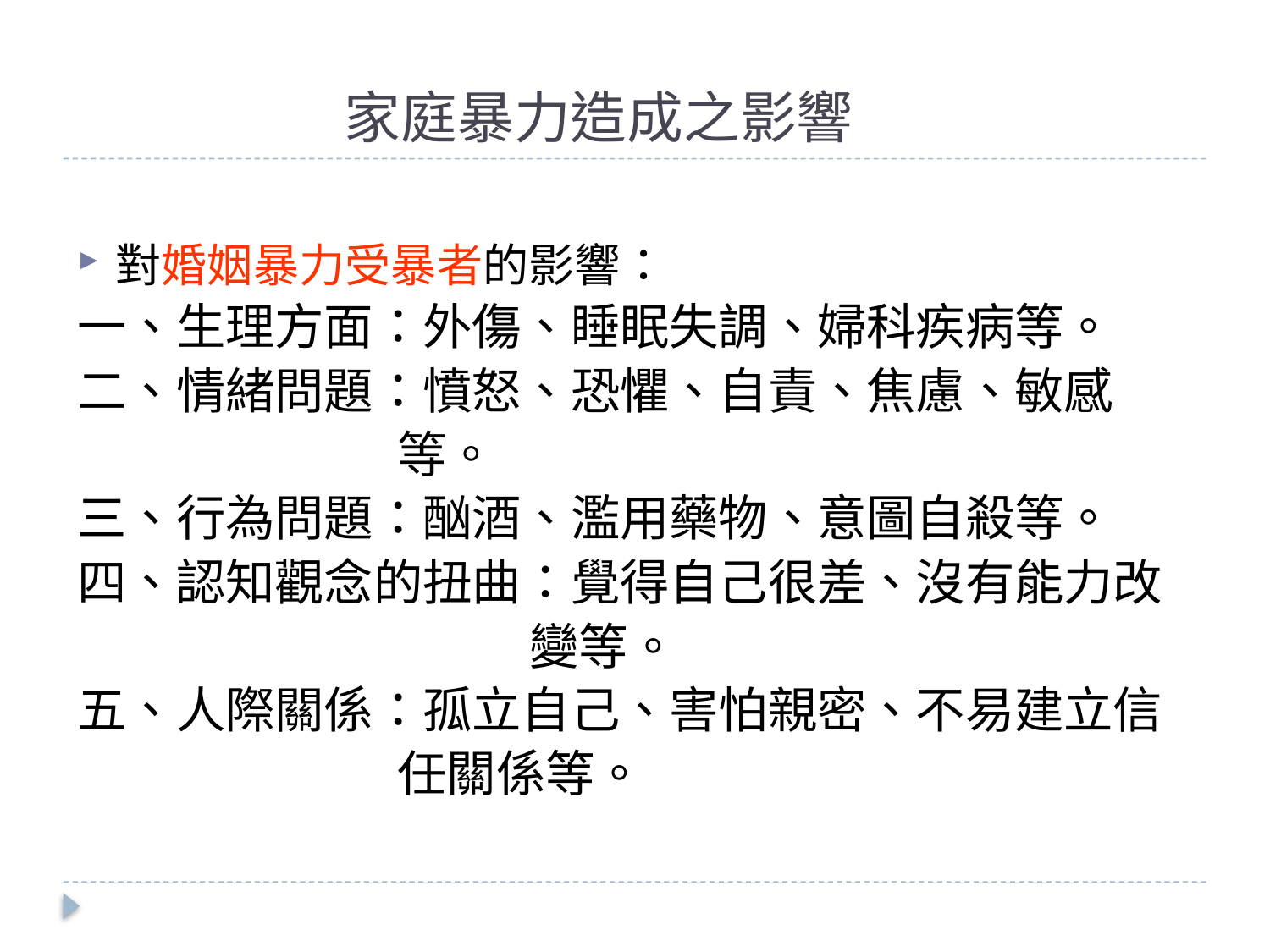

# 家庭暴力造成之影響
對婚姻暴力受暴者的影響：
一、生理方面：外傷、睡眠失調、婦科疾病等。
二、情緒問題：憤怒、恐懼、自責、焦慮、敏感
                            等。
三、行為問題：酗酒、濫用藥物、意圖自殺等。
四、認知觀念的扭曲：覺得自己很差、沒有能力改
                                        變等。
五、人際關係：孤立自己、害怕親密、不易建立信
                            任關係等。